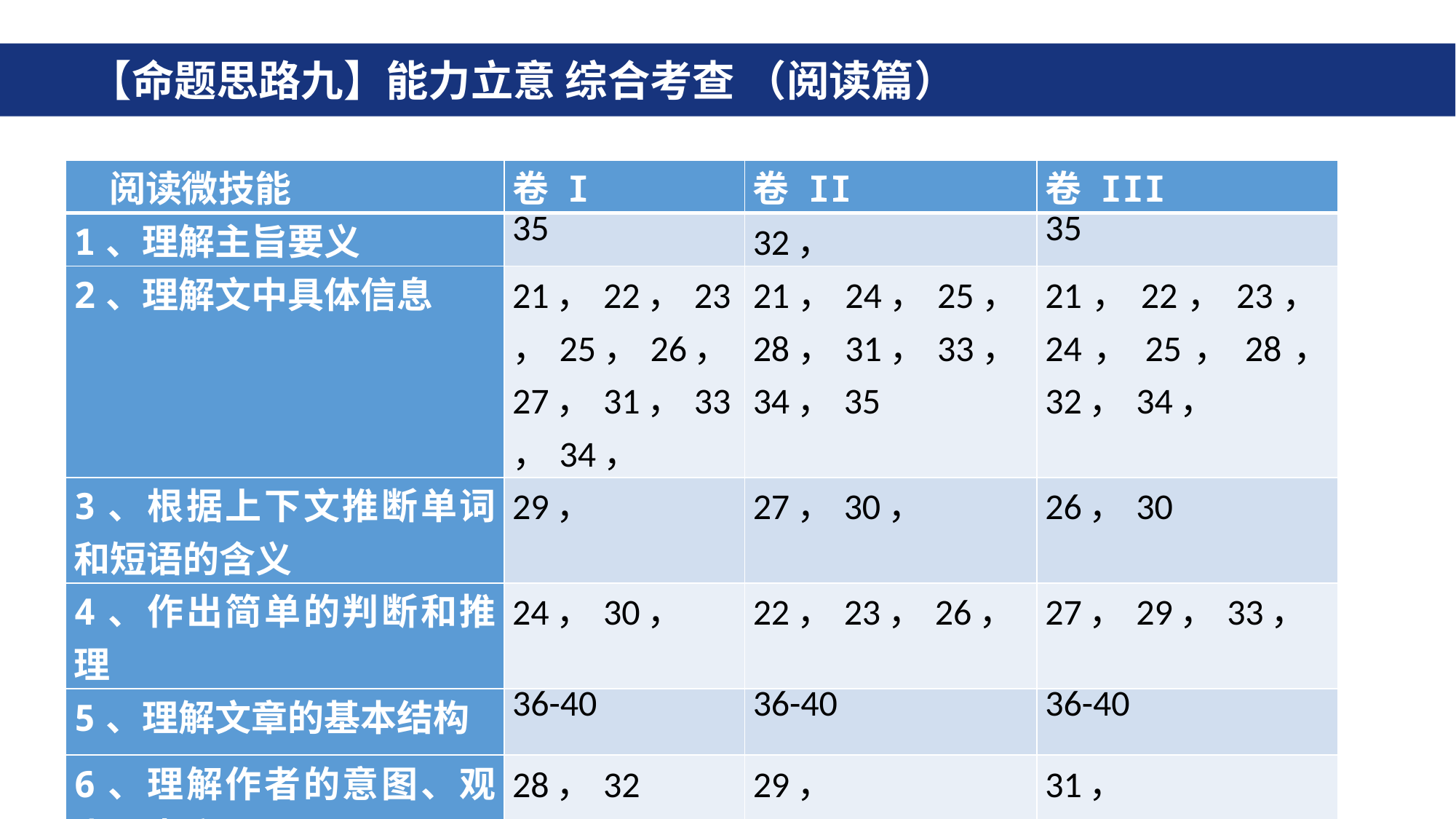

# 【命题思路九】能力立意 综合考查 （阅读篇）
| 阅读微技能 | 卷 I | 卷 II | 卷 III |
| --- | --- | --- | --- |
| 1、理解主旨要义 | 35 | 32， | 35 |
| 2、理解文中具体信息 | 21，22，23，25，26，27，31，33，34， | 21，24，25，28，31，33，34，35 | 21，22，23，24，25，28， 32，34， |
| 3、根据上下文推断单词和短语的含义 | 29， | 27，30， | 26，30 |
| 4、作出简单的判断和推理 | 24，30， | 22，23，26， | 27，29，33， |
| 5、理解文章的基本结构 | 36-40 | 36-40 | 36-40 |
| 6、理解作者的意图、观点和态度 | 28，32 | 29， | 31， |